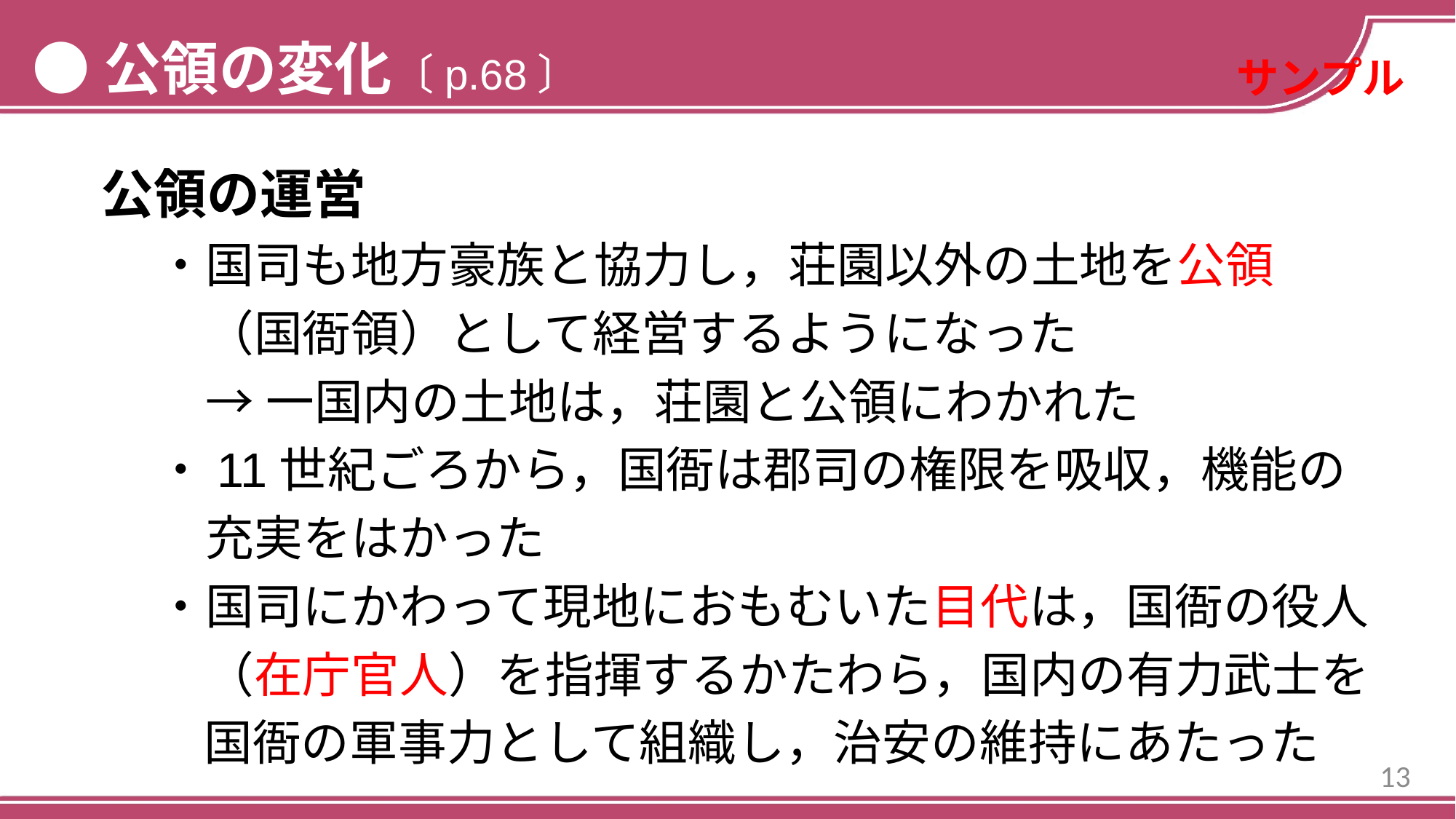

サンプル
●公領の変化〔p.68〕
公領の運営
・国司も地方豪族と協力し，荘園以外の土地を公領
　（国衙領）として経営するようになった
→一国内の土地は，荘園と公領にわかれた
・11世紀ごろから，国衙は郡司の権限を吸収，機能の
　充実をはかった
・国司にかわって現地におもむいた目代は，国衙の役人
　（在庁官人）を指揮するかたわら，国内の有力武士を
国衙の軍事力として組織し，治安の維持にあたった